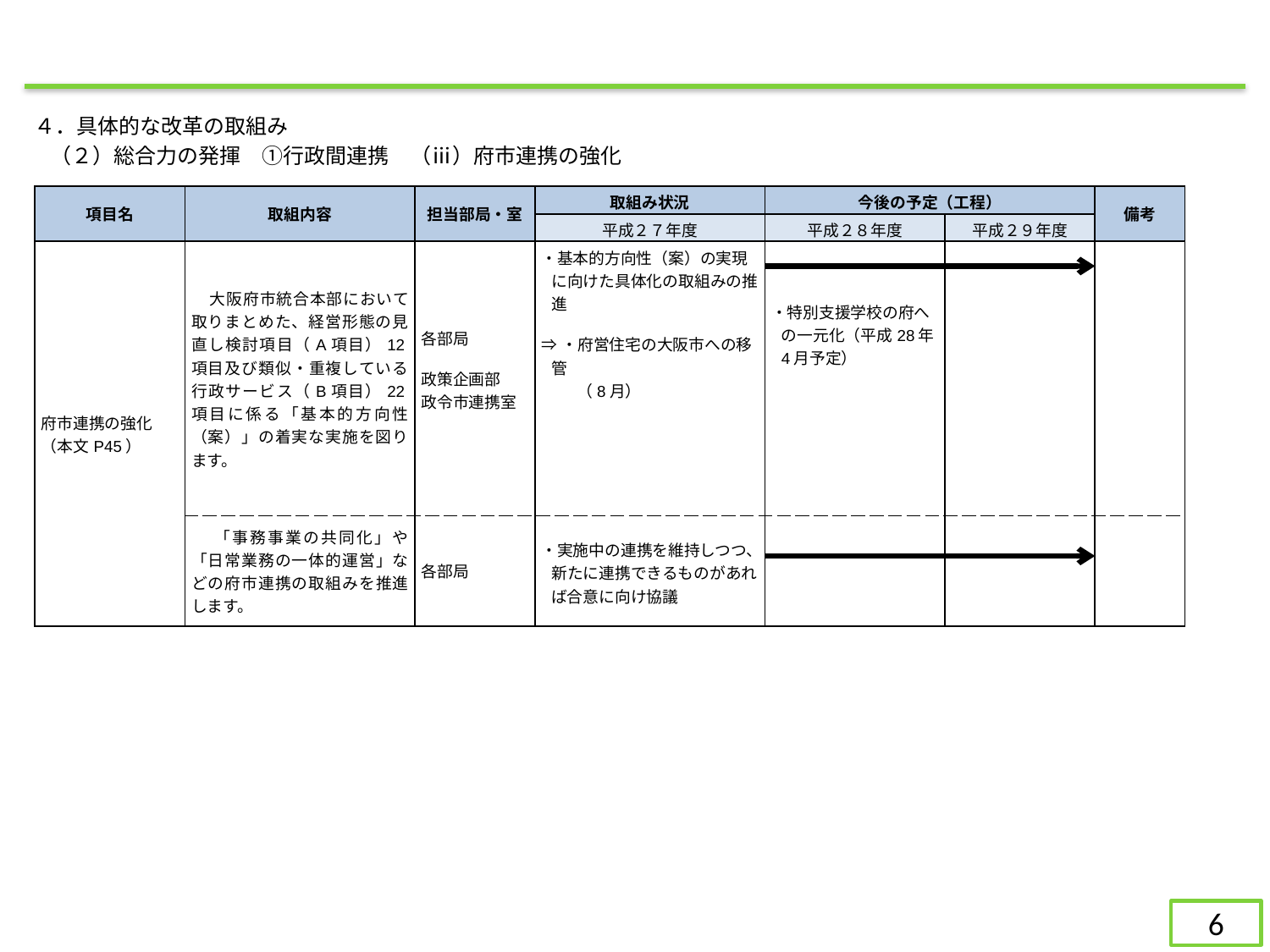

４．具体的な改革の取組み
（２）総合力の発揮　①行政間連携　（ⅲ）府市連携の強化
| 項目名 | 取組内容 | 担当部局・室 | 取組み状況 | 今後の予定（工程） |  | 備考 |
| --- | --- | --- | --- | --- | --- | --- |
|  |  |  | 平成２７年度 | 平成２８年度 | 平成２９年度 |  |
| 府市連携の強化 （本文P45） | 大阪府市統合本部において取りまとめた、経営形態の見直し検討項目（A項目）12項目及び類似・重複している行政サービス（B項目）22項目に係る「基本的方向性（案）」の着実な実施を図ります。 | 各部局 政策企画部 政令市連携室 | ・基本的方向性（案）の実現に向けた具体化の取組みの推進 ⇒・府営住宅の大阪市への移管 　　 （8月） | ・特別支援学校の府への一元化（平成28年4月予定） |  |  |
|  | 「事務事業の共同化」や「日常業務の一体的運営」などの府市連携の取組みを推進します。 | 各部局 | ・実施中の連携を維持しつつ、新たに連携できるものがあれば合意に向け協議 |  |  |  |

6